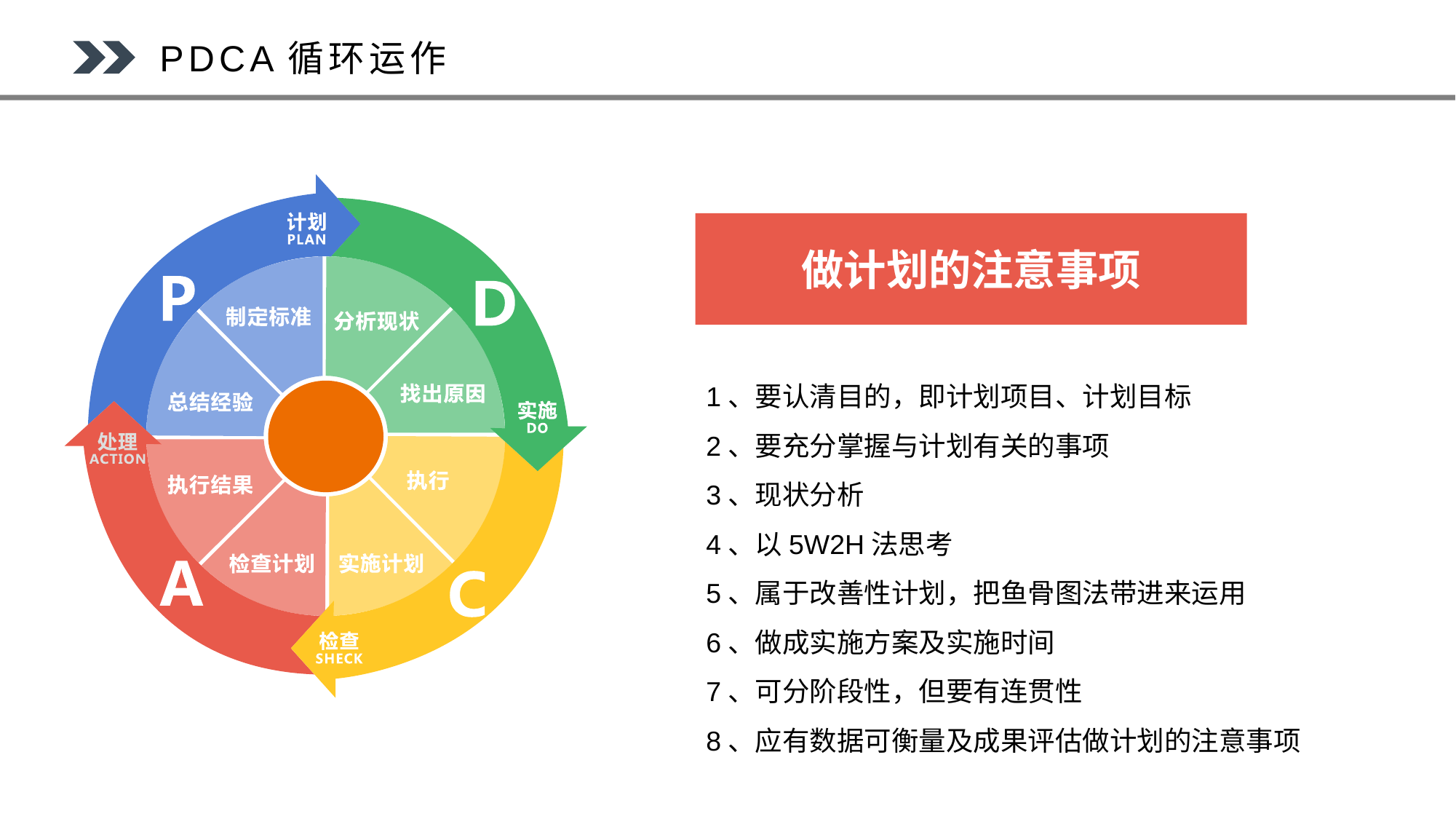

PDCA循环运作

做计划的注意事项
1、要认清目的，即计划项目、计划目标
2、要充分掌握与计划有关的事项
3、现状分析
4、以5W2H法思考
5、属于改善性计划，把鱼骨图法带进来运用
6、做成实施方案及实施时间
7、可分阶段性，但要有连贯性
8、应有数据可衡量及成果评估做计划的注意事项